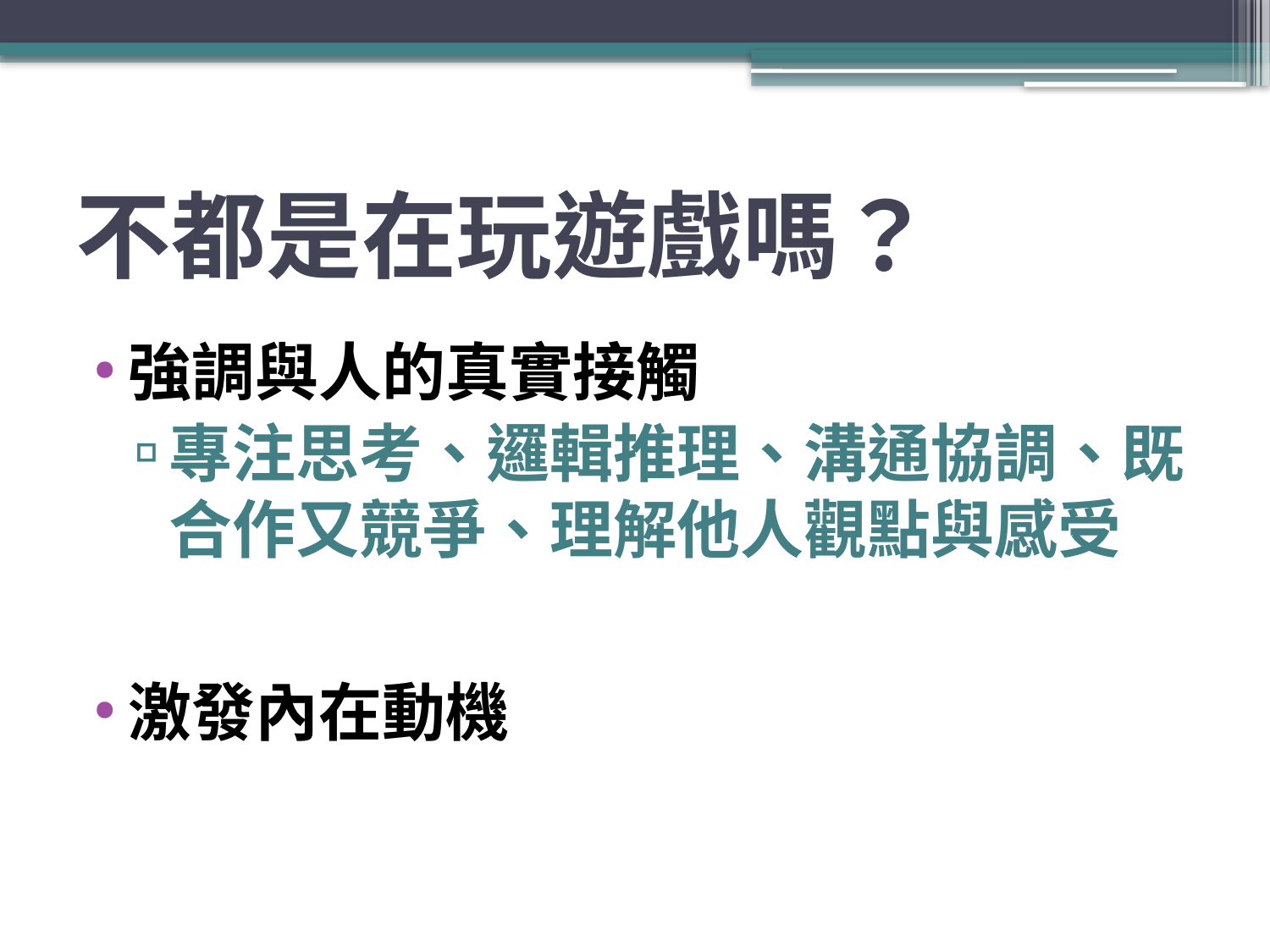

# 不都是在玩遊戲嗎？
強調與人的真實接觸
專注思考、邏輯推理、溝通協調、既合作又競爭、理解他人觀點與感受

激發內在動機